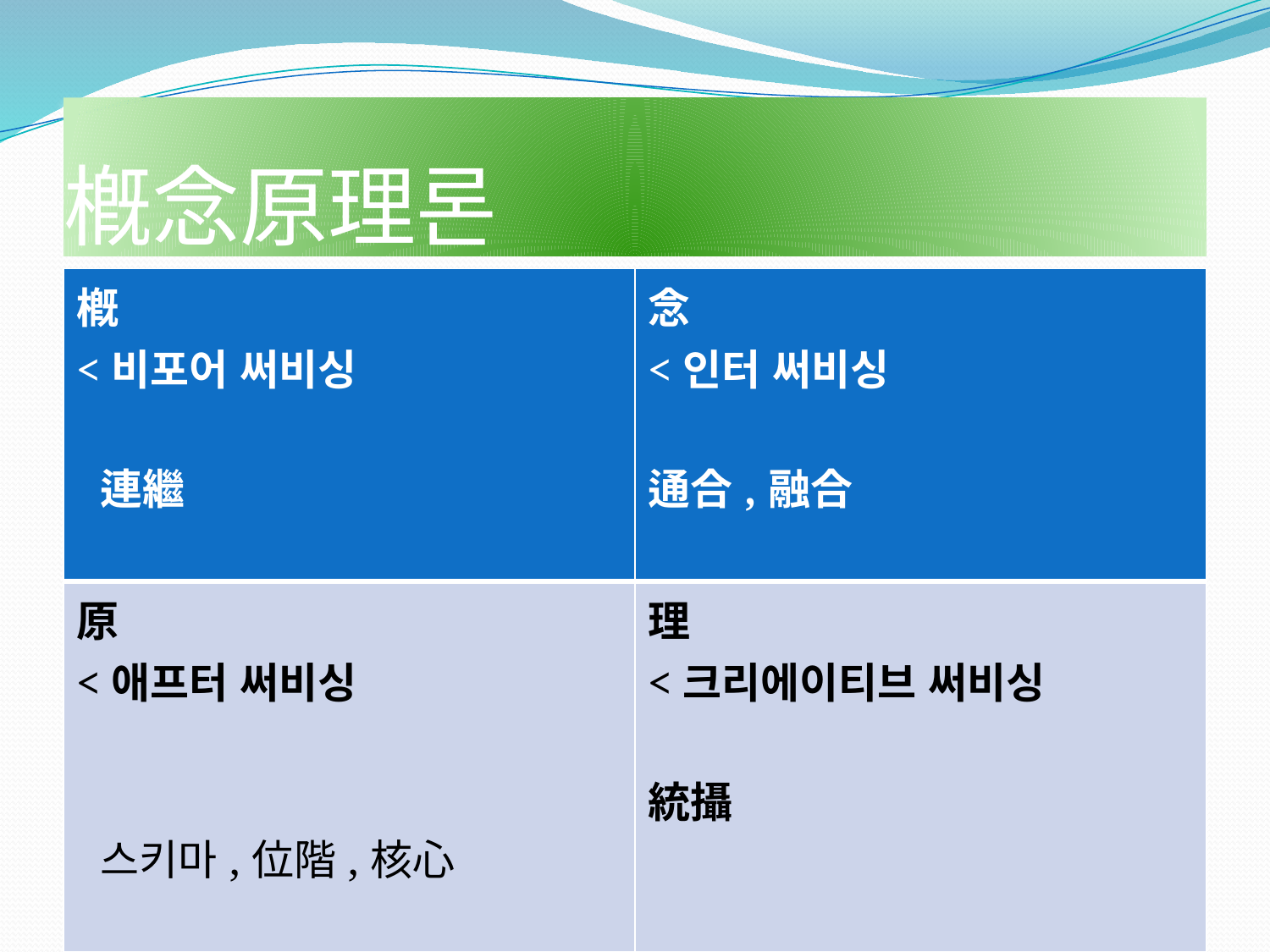

# 槪念原理론
| 槪 <비포어 써비싱     連繼 | 念 <인터 써비싱   通合,融合 |
| --- | --- |
| 原 <애프터 써비싱      스키마,位階,核心 | 理 <크리에이티브 써비싱   統攝 |